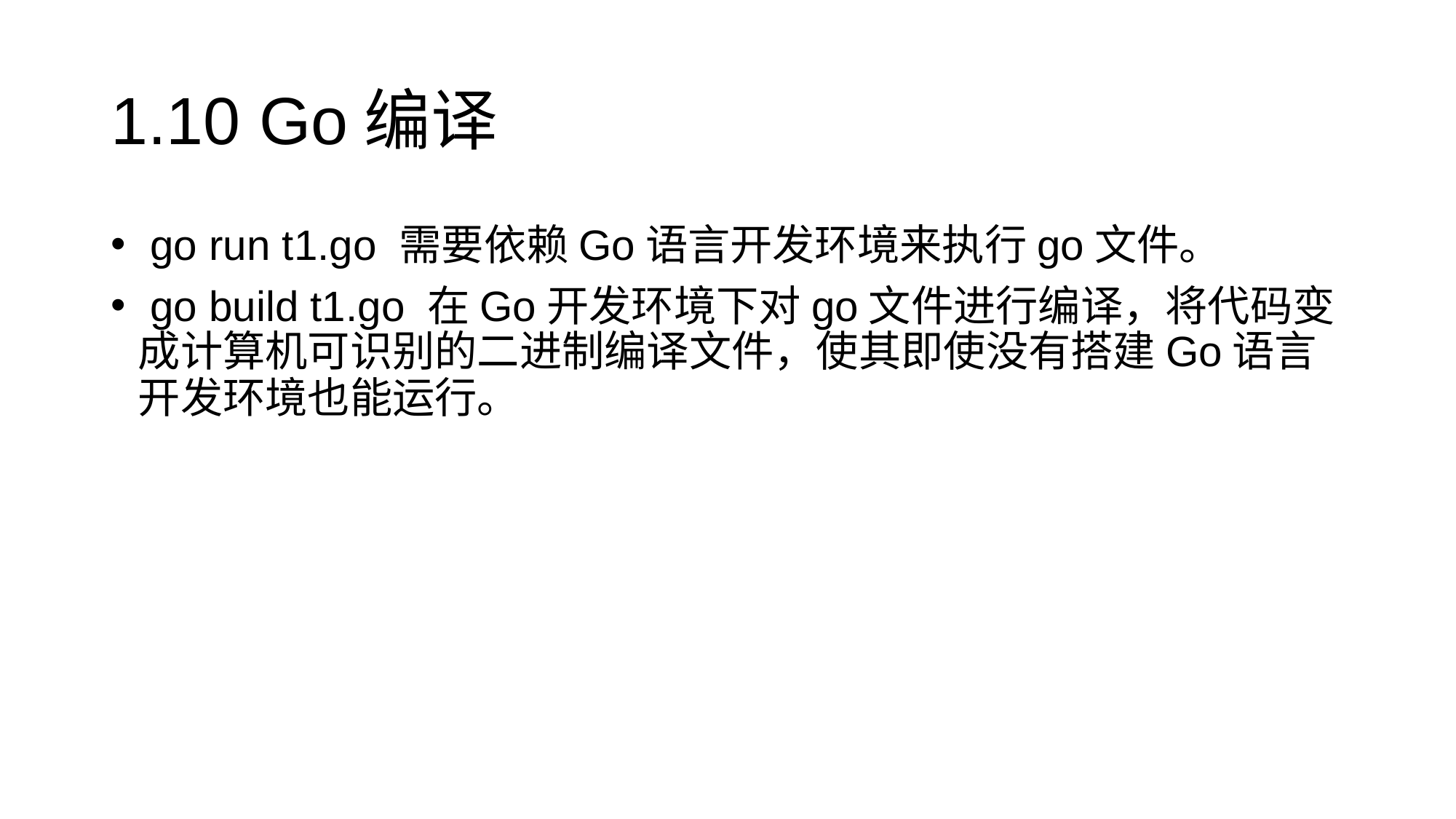

# 1.10 Go编译
 go run t1.go 需要依赖Go语言开发环境来执行go文件。
 go build t1.go 在Go开发环境下对go文件进行编译，将代码变成计算机可识别的二进制编译文件，使其即使没有搭建Go语言开发环境也能运行。